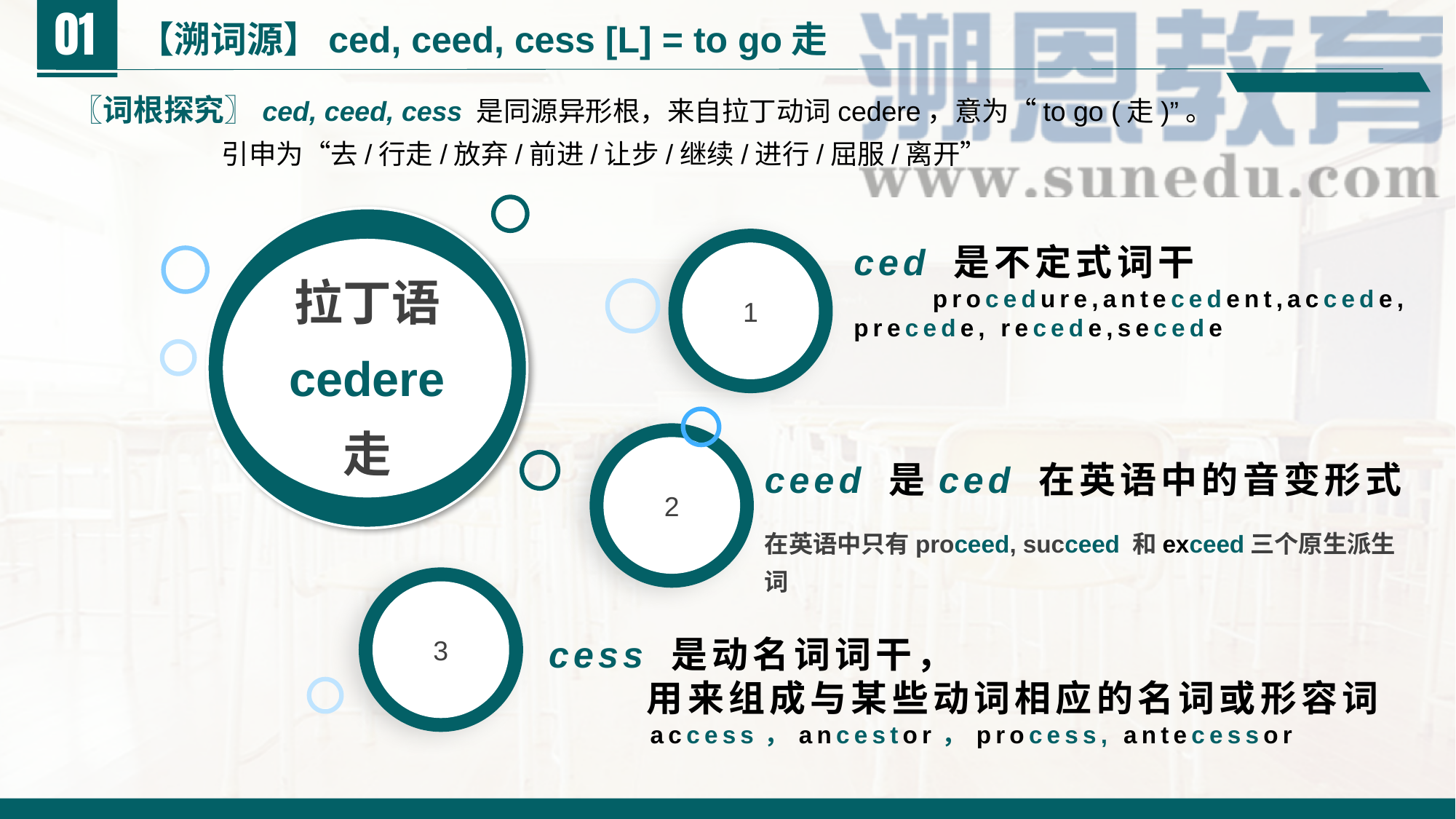

01

【溯词源】ced, ceed, cess [L] = to go走
〖词根探究〗ced, ceed, cess 是同源异形根，来自拉丁动词cedere，意为“to go (走)”。
                       引申为“去/行走/放弃/前进/让步/继续/进行/屈服/离开”

拉丁语 cedere 走

1
ced 是不定式词干
       procedure,antecedent,accede,
precede, recede,secede

2
ceed 是ced 在英语中的音变形式
在英语中只有proceed, succeed 和exceed三个原生派生词

3
cess 是动名词词干，
       用来组成与某些动词相应的名词或形容词
         access，ancestor，process, antecessor